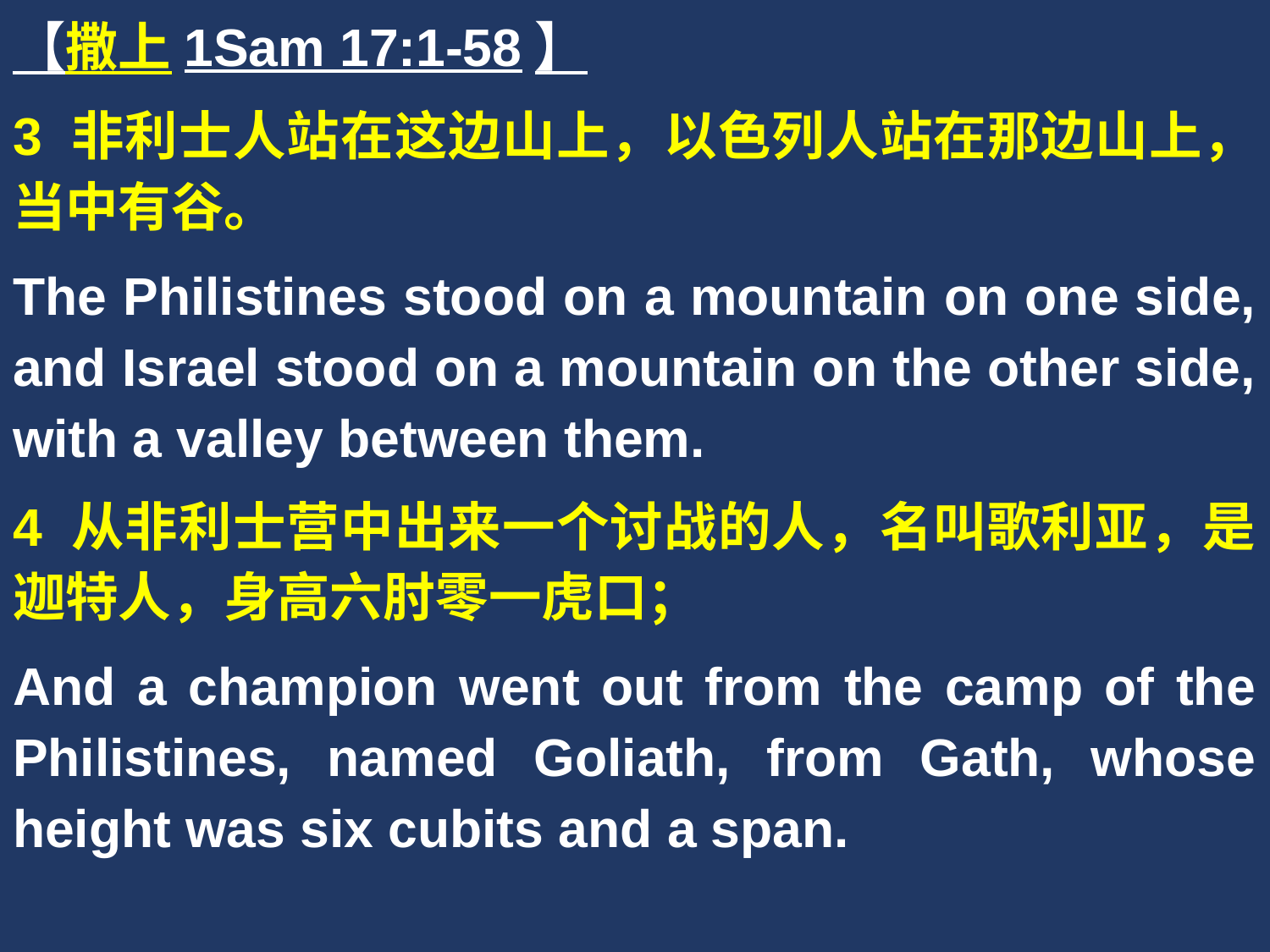

【撒上1Sam 17:1-58】
3 非利士人站在这边山上，以色列人站在那边山上，当中有谷。
The Philistines stood on a mountain on one side, and Israel stood on a mountain on the other side, with a valley between them.
4 从非利士营中出来一个讨战的人，名叫歌利亚，是迦特人，身高六肘零一虎口；
And a champion went out from the camp of the Philistines, named Goliath, from Gath, whose height was six cubits and a span.